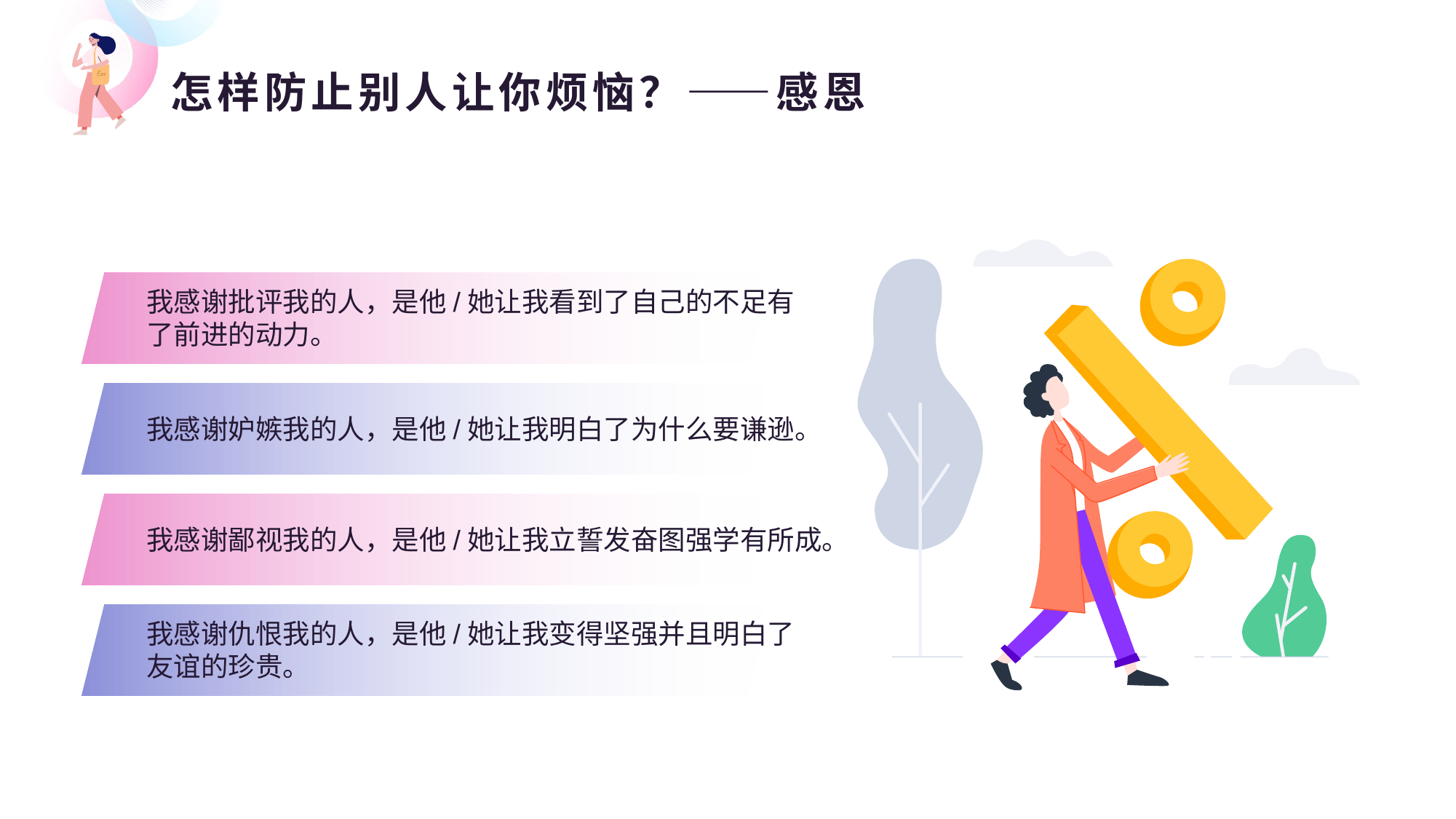

# 怎样防止别人让你烦恼？——感恩

我感谢批评我的人，是他/她让我看到了自己的不足有了前进的动力。

我感谢妒嫉我的人，是他/她让我明白了为什么要谦逊。

我感谢鄙视我的人，是他/她让我立誓发奋图强学有所成。

我感谢仇恨我的人，是他/她让我变得坚强并且明白了友谊的珍贵。